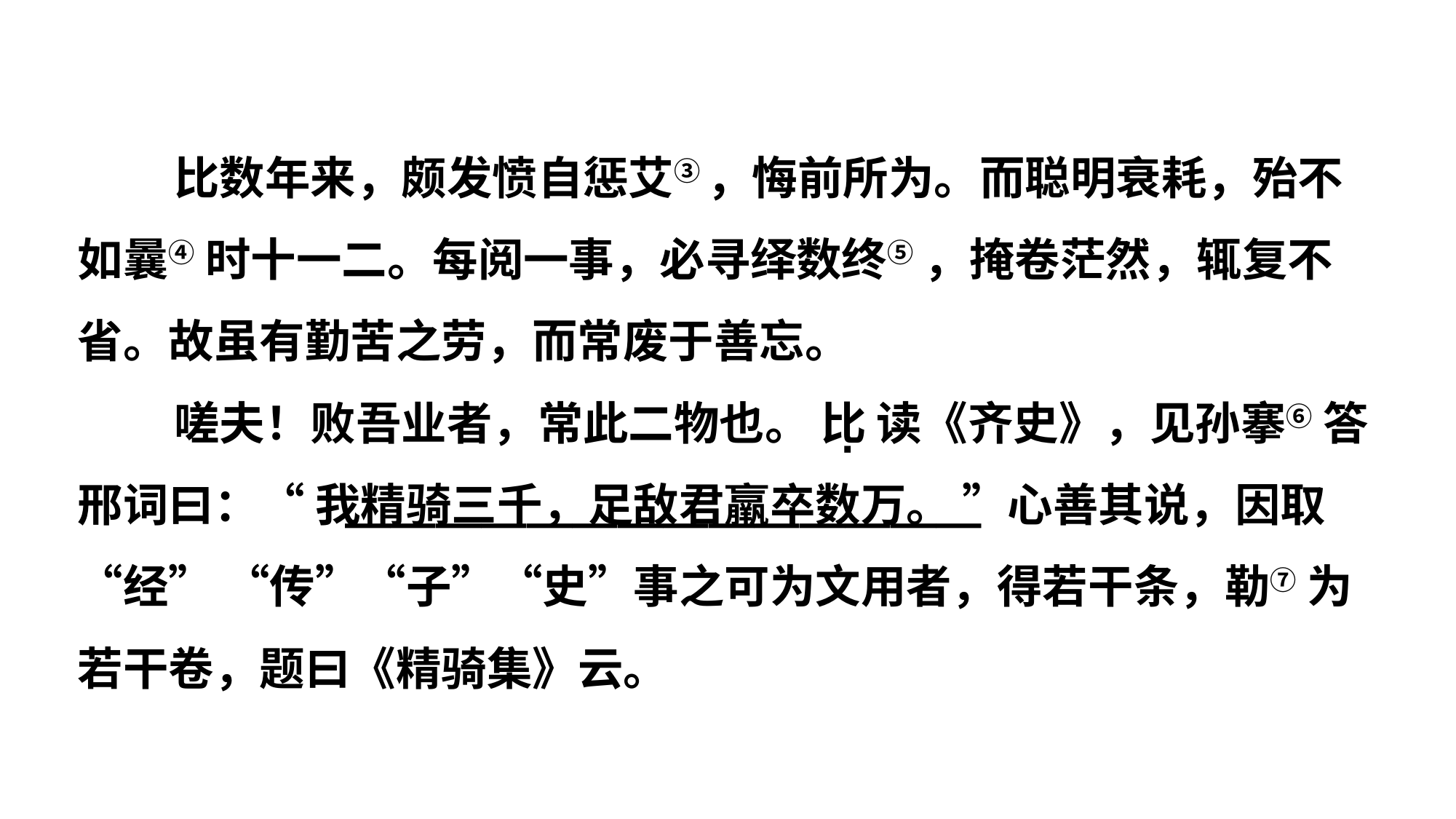

比数年来，颇发愤自惩艾③ ，悔前所为。而聪明衰耗，殆不如曩④ 时十一二。每阅一事，必寻绎数终⑤ ，掩卷茫然，辄复不省。故虽有勤苦之劳，而常废于善忘。
嗟夫！败吾业者，常此二物也。 比 读《齐史》，见孙搴⑥ 答邢词曰：“ 我精骑三千，足敌君羸卒数万。 ”心善其说，因取“经” “传”“子”“史”事之可为文用者，得若干条，勒⑦ 为若干卷，题曰《精骑集》云。
·
——————————————